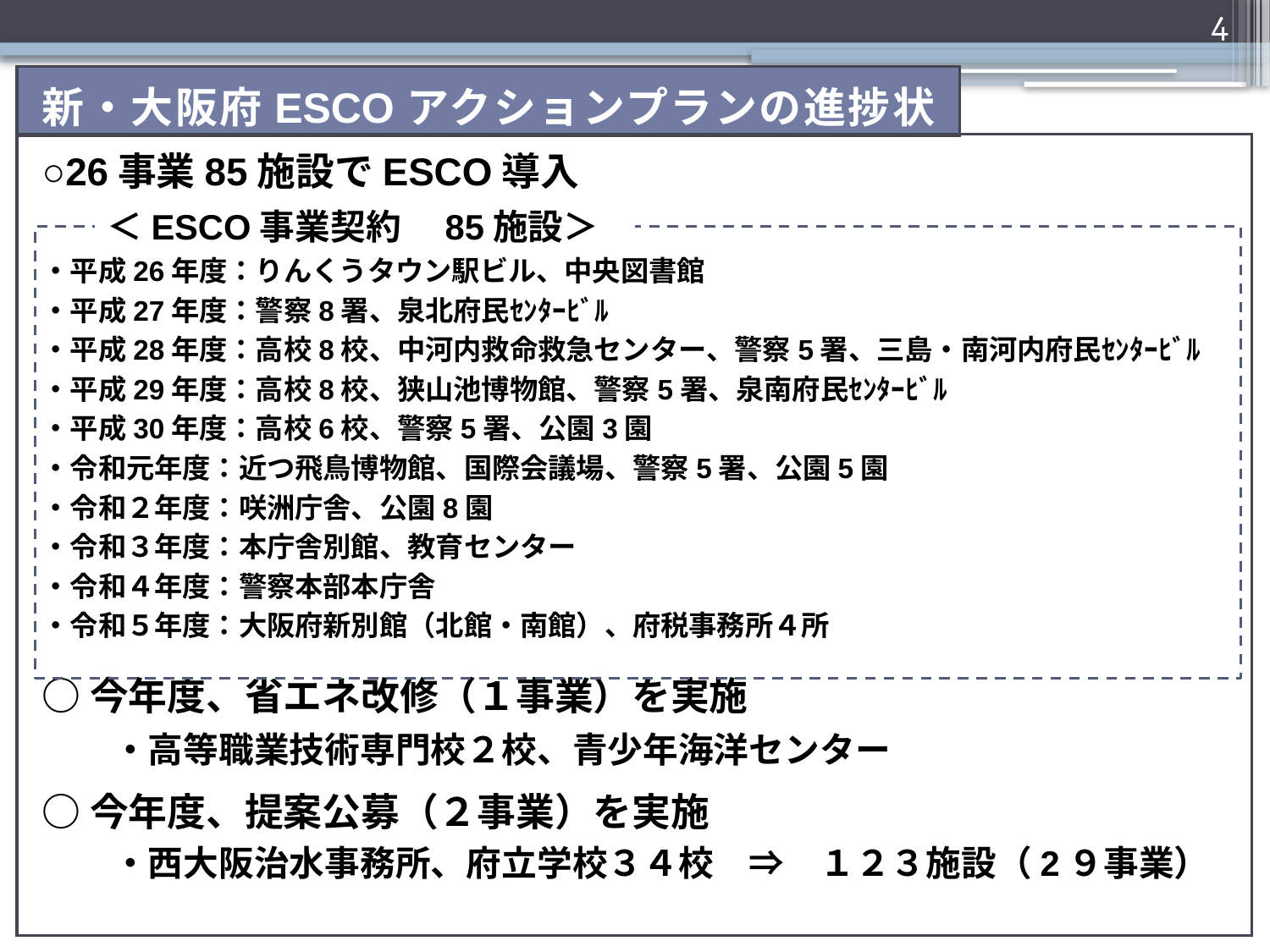

4
新・大阪府ESCOアクションプランの進捗状況
○26事業85施設でESCO導入

・平成26年度：りんくうタウン駅ビル、中央図書館
・平成27年度：警察8署、泉北府民ｾﾝﾀｰﾋﾞﾙ
・平成28年度：高校8校、中河内救命救急センター、警察5署、三島・南河内府民ｾﾝﾀｰﾋﾞﾙ
・平成29年度：高校8校、狭山池博物館、警察5署、泉南府民ｾﾝﾀｰﾋﾞﾙ
・平成30年度：高校6校、警察5署、公園3園
・令和元年度：近つ飛鳥博物館、国際会議場、警察5署、公園5園
・令和２年度：咲洲庁舎、公園8園
・令和３年度：本庁舎別館、教育センター
・令和４年度：警察本部本庁舎
・令和５年度：大阪府新別館（北館・南館）、府税事務所４所

○今年度、省エネ改修（１事業）を実施
　　・高等職業技術専門校２校、青少年海洋センター
○今年度、提案公募（２事業）を実施
　　・西大阪治水事務所、府立学校３４校　⇒　１２３施設（2９事業）

＜ESCO事業契約　85施設＞